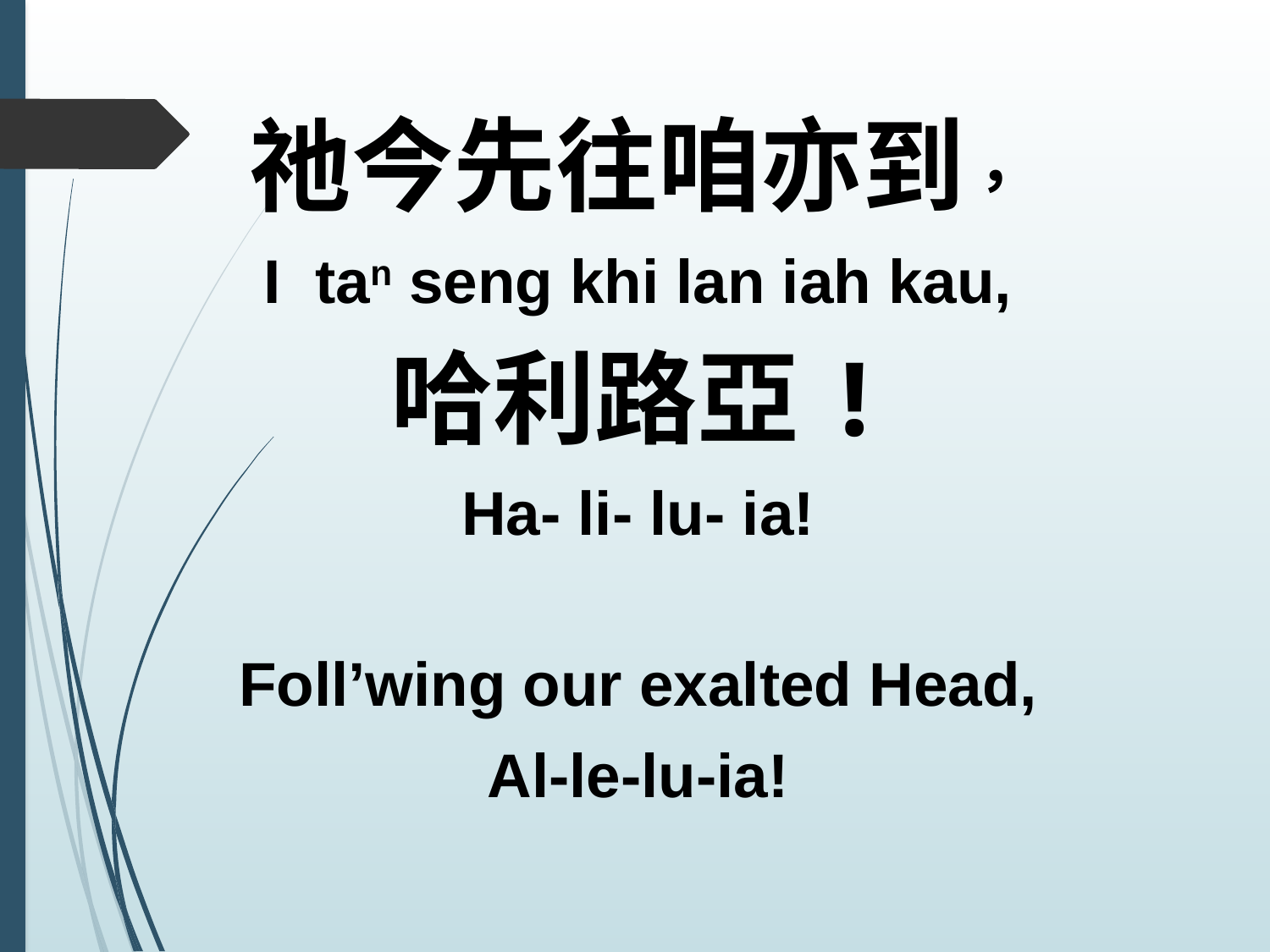

祂今先往咱亦到，
I  tan seng khi lan iah kau,
哈利路亞!
Ha- li- lu- ia!

Foll’wing our exalted Head,
Al-le-lu-ia!